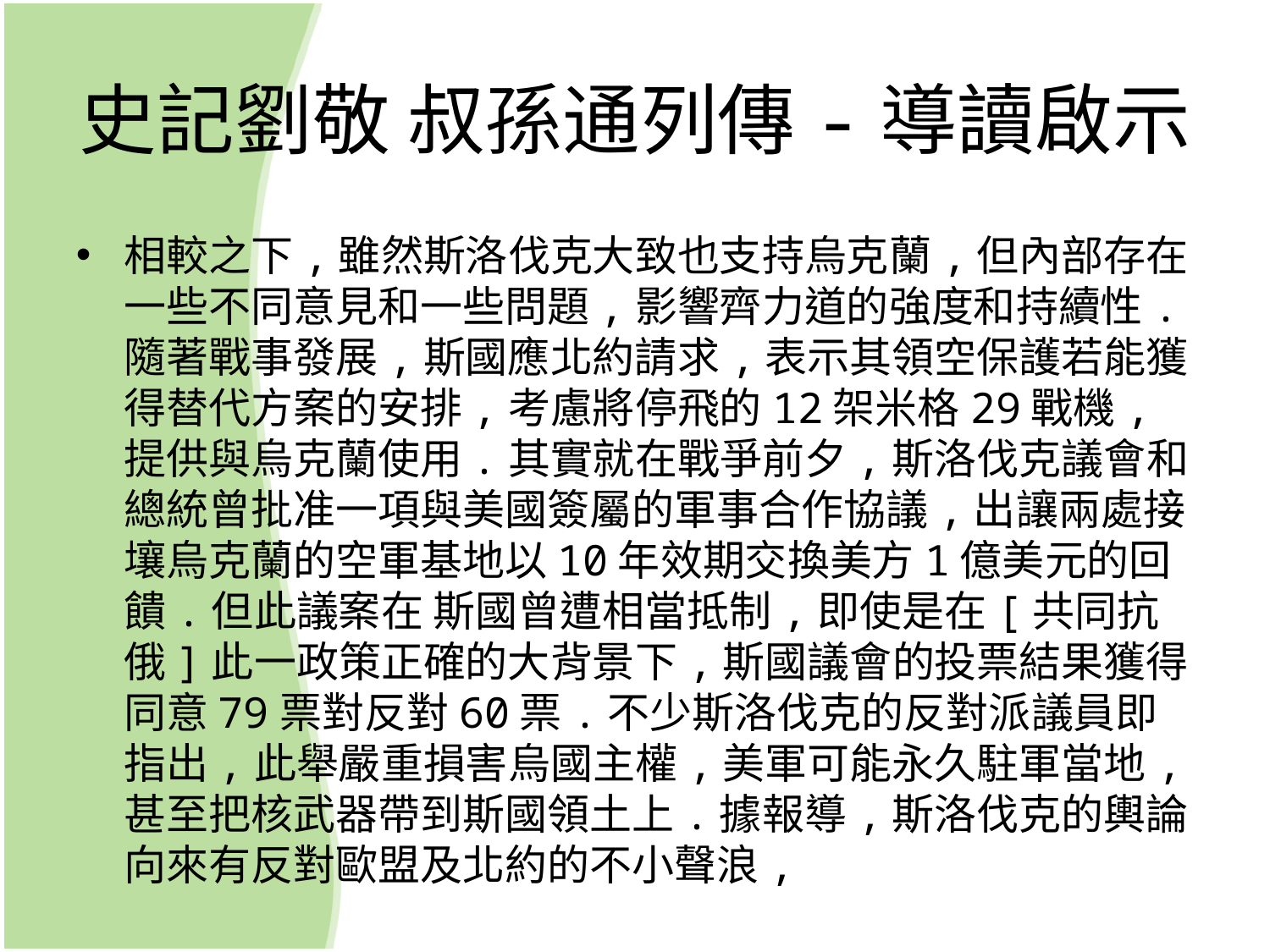

# 史記劉敬 叔孫通列傳-導讀啟示
相較之下,雖然斯洛伐克大致也支持烏克蘭,但內部存在一些不同意見和一些問題,影響齊力道的強度和持續性. 隨著戰事發展,斯國應北約請求,表示其領空保護若能獲得替代方案的安排,考慮將停飛的12架米格29戰機,提供與烏克蘭使用.其實就在戰爭前夕,斯洛伐克議會和總統曾批准一項與美國簽屬的軍事合作協議,出讓兩處接壤烏克蘭的空軍基地以10年效期交換美方1億美元的回饋.但此議案在 斯國曾遭相當抵制,即使是在[共同抗俄]此一政策正確的大背景下,斯國議會的投票結果獲得同意79票對反對60票.不少斯洛伐克的反對派議員即指出,此舉嚴重損害烏國主權,美軍可能永久駐軍當地,甚至把核武器帶到斯國領土上.據報導,斯洛伐克的輿論向來有反對歐盟及北約的不小聲浪,